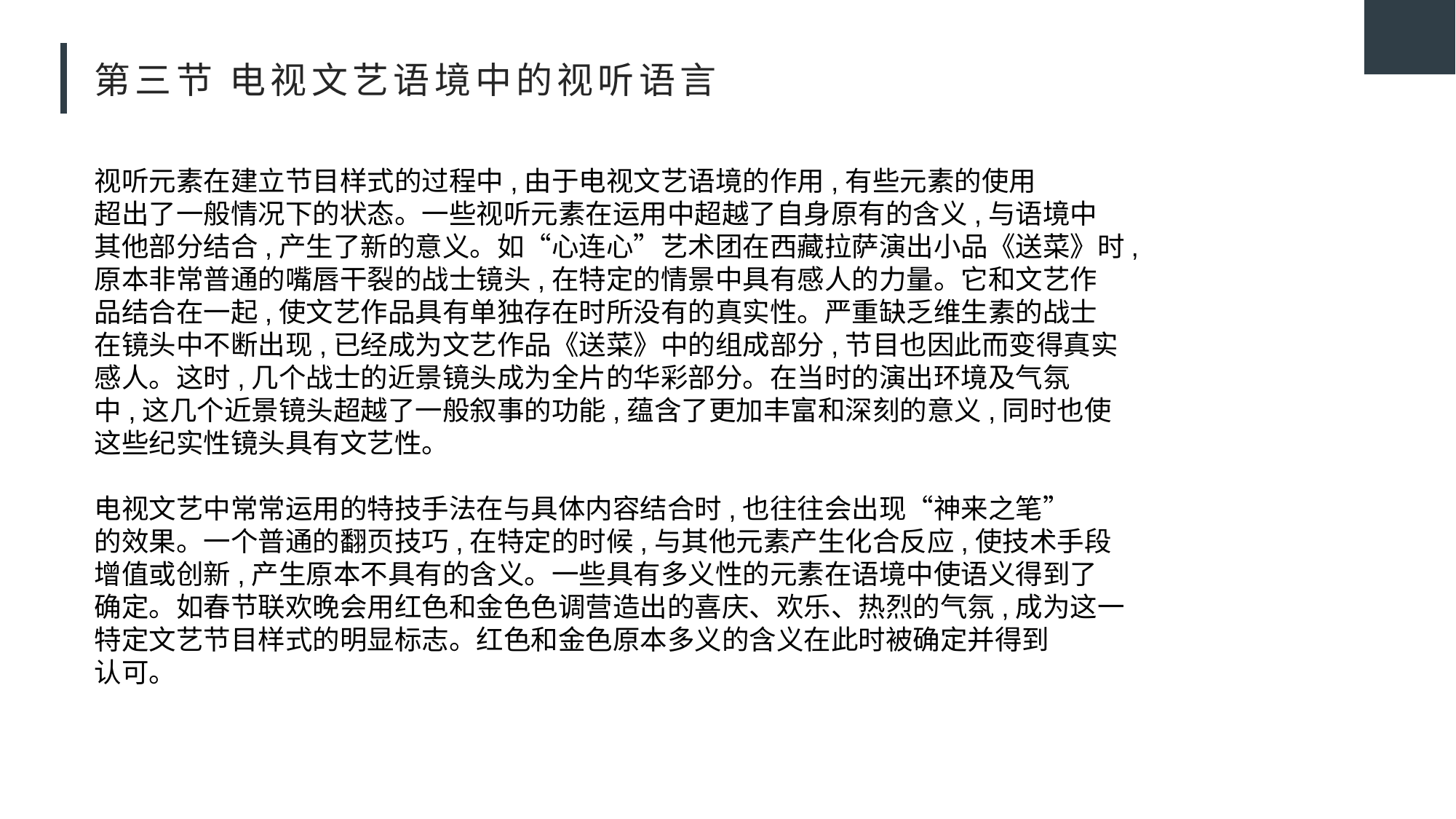

# 第三节 电视文艺语境中的视听语言
视听元素在建立节目样式的过程中,由于电视文艺语境的作用,有些元素的使用
超出了一般情况下的状态。一些视听元素在运用中超越了自身原有的含义,与语境中
其他部分结合,产生了新的意义。如“心连心”艺术团在西藏拉萨演出小品《送菜》时,
原本非常普通的嘴唇干裂的战士镜头,在特定的情景中具有感人的力量。它和文艺作
品结合在一起,使文艺作品具有单独存在时所没有的真实性。严重缺乏维生素的战士
在镜头中不断出现,已经成为文艺作品《送菜》中的组成部分,节目也因此而变得真实
感人。这时,几个战士的近景镜头成为全片的华彩部分。在当时的演出环境及气氛
中,这几个近景镜头超越了一般叙事的功能,蕴含了更加丰富和深刻的意义,同时也使
这些纪实性镜头具有文艺性。

电视文艺中常常运用的特技手法在与具体内容结合时,也往往会出现“神来之笔”
的效果。一个普通的翻页技巧,在特定的时候,与其他元素产生化合反应,使技术手段
增值或创新,产生原本不具有的含义。一些具有多义性的元素在语境中使语义得到了
确定。如春节联欢晚会用红色和金色色调营造出的喜庆、欢乐、热烈的气氛,成为这一
特定文艺节目样式的明显标志。红色和金色原本多义的含义在此时被确定并得到
认可。